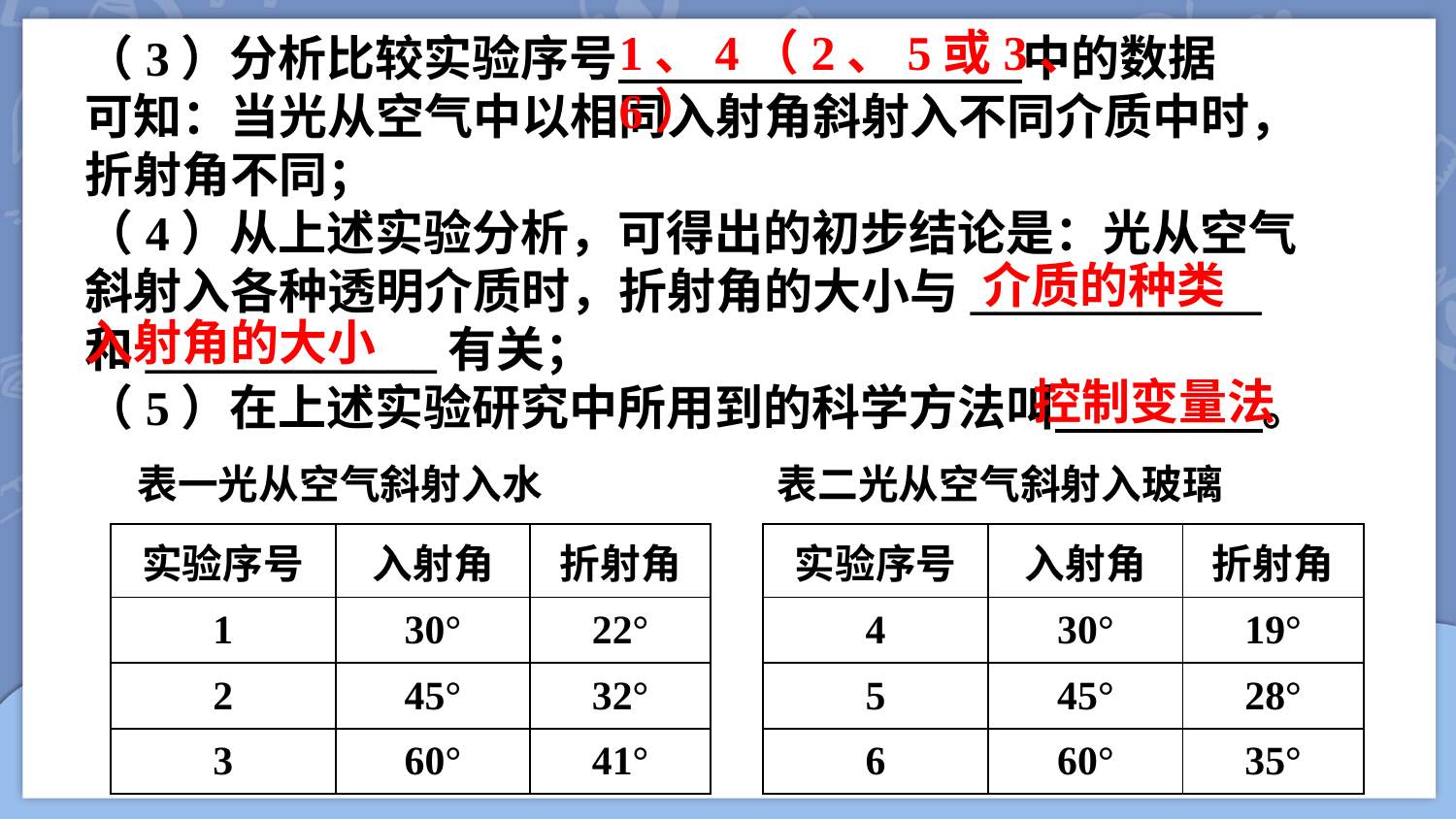

1、4（2、5或3、6）
（3）分析比较实验序号                                     中的数据
可知：当光从空气中以相同入射角斜射入不同介质中时，折射角不同；
（4）从上述实验分析，可得出的初步结论是：光从空气斜射入各种透明介质时，折射角的大小与____________和____________有关；
（5）在上述实验研究中所用到的科学方法叫                   。
介质的种类
入射角的大小
控制变量法
表一光从空气斜射入水
表二光从空气斜射入玻璃
| 实验序号 | 入射角 | 折射角 |
| --- | --- | --- |
| 1 | 30° | 22° |
| 2 | 45° | 32° |
| 3 | 60° | 41° |
| 实验序号 | 入射角 | 折射角 |
| --- | --- | --- |
| 4 | 30° | 19° |
| 5 | 45° | 28° |
| 6 | 60° | 35° |